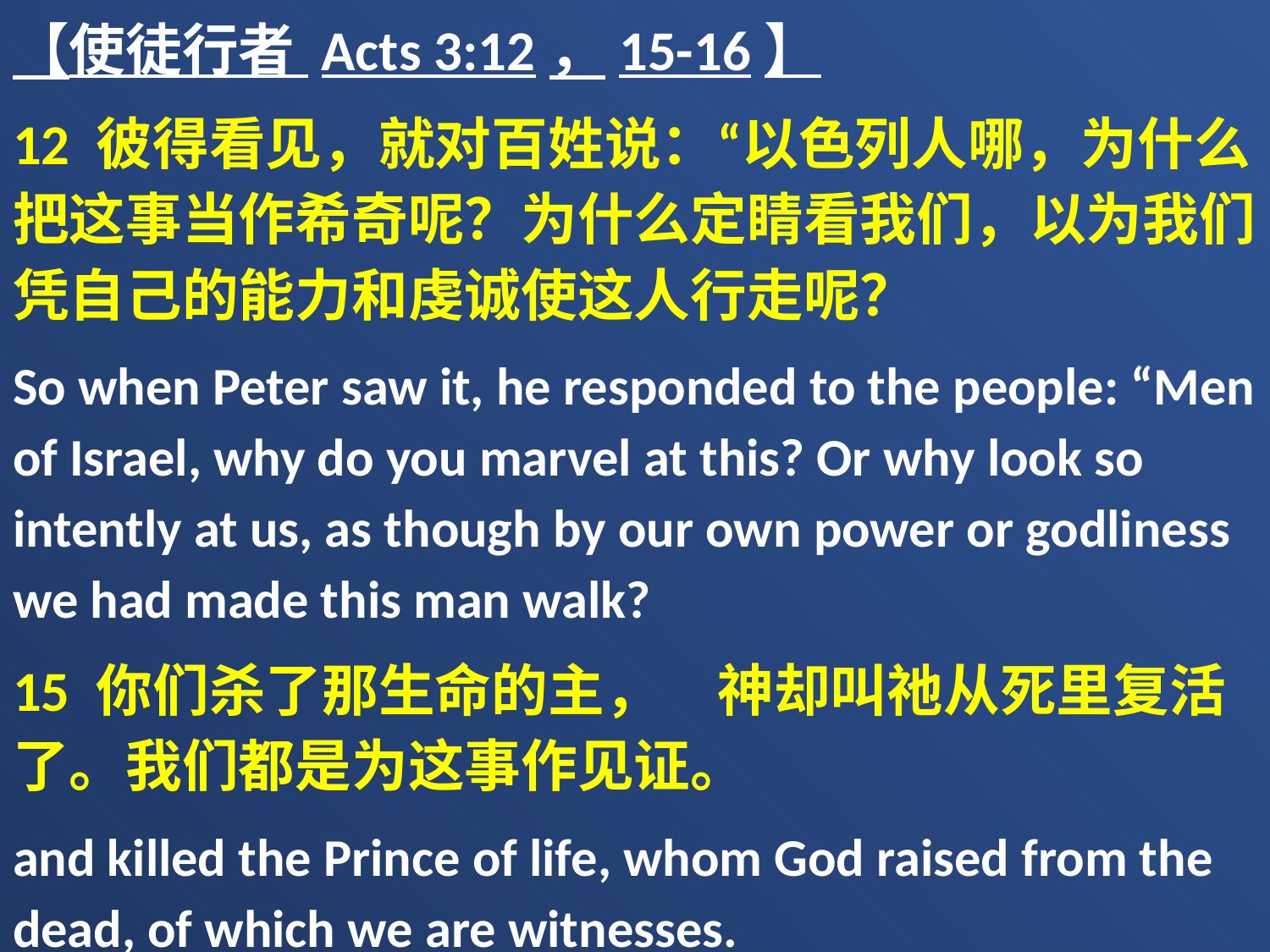

【使徒行者 Acts 3:12，15-16】
12 彼得看见，就对百姓说：“以色列人哪，为什么把这事当作希奇呢？为什么定睛看我们，以为我们凭自己的能力和虔诚使这人行走呢？
So when Peter saw it, he responded to the people: “Men of Israel, why do you marvel at this? Or why look so intently at us, as though by our own power or godliness we had made this man walk?
15 你们杀了那生命的主，　神却叫祂从死里复活了。我们都是为这事作见证。
and killed the Prince of life, whom God raised from the dead, of which we are witnesses.